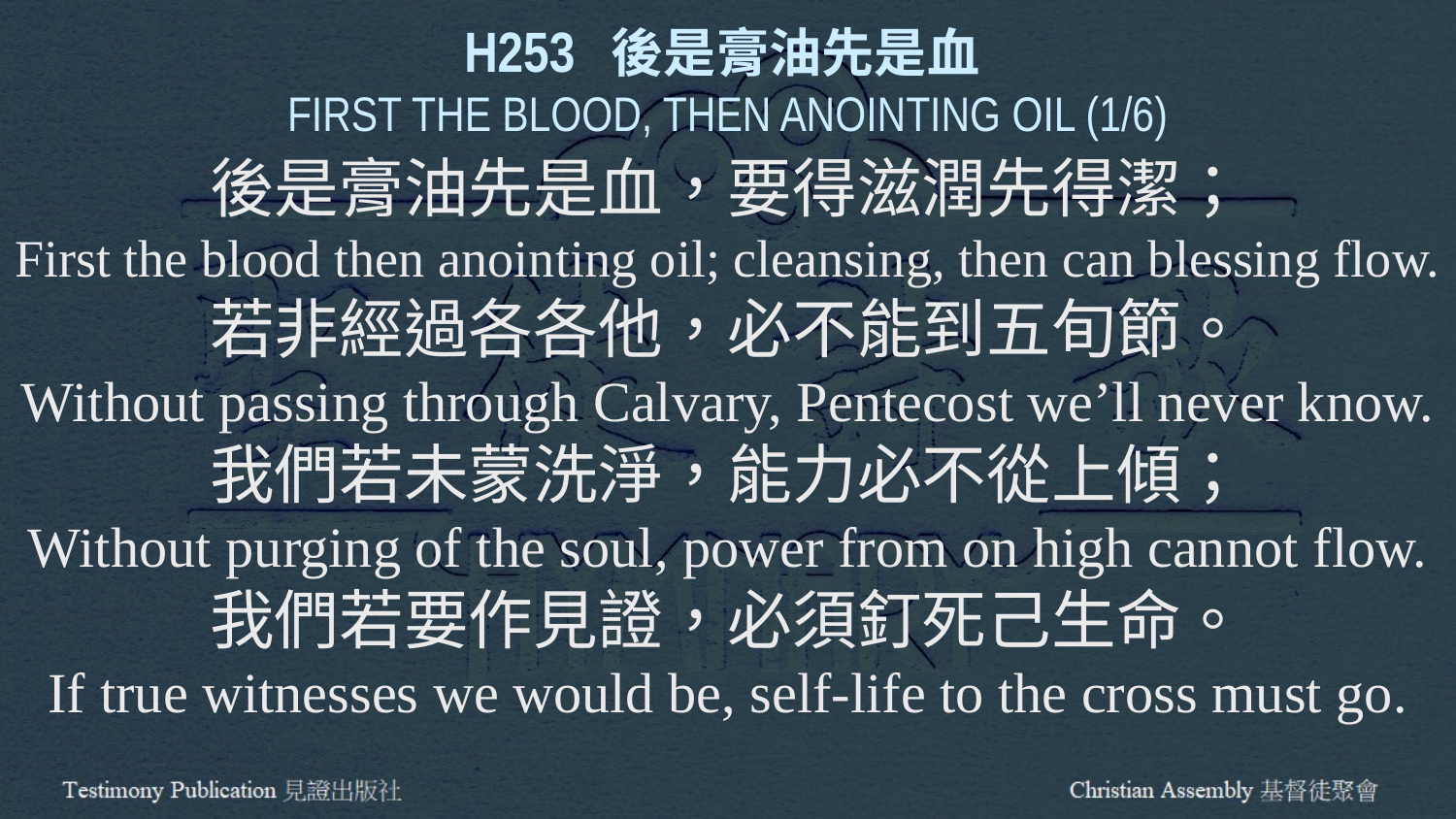

H253  後是膏油先是血
FIRST THE BLOOD, THEN ANOINTING OIL (1/6)
後是膏油先是血，要得滋潤先得潔；
First the blood then anointing oil; cleansing, then can blessing flow.
若非經過各各他，必不能到五旬節。
Without passing through Calvary, Pentecost we’ll never know.
我們若未蒙洗淨，能力必不從上傾；
Without purging of the soul, power from on high cannot flow.
我們若要作見證，必須釘死己生命。
If true witnesses we would be, self-life to the cross must go.